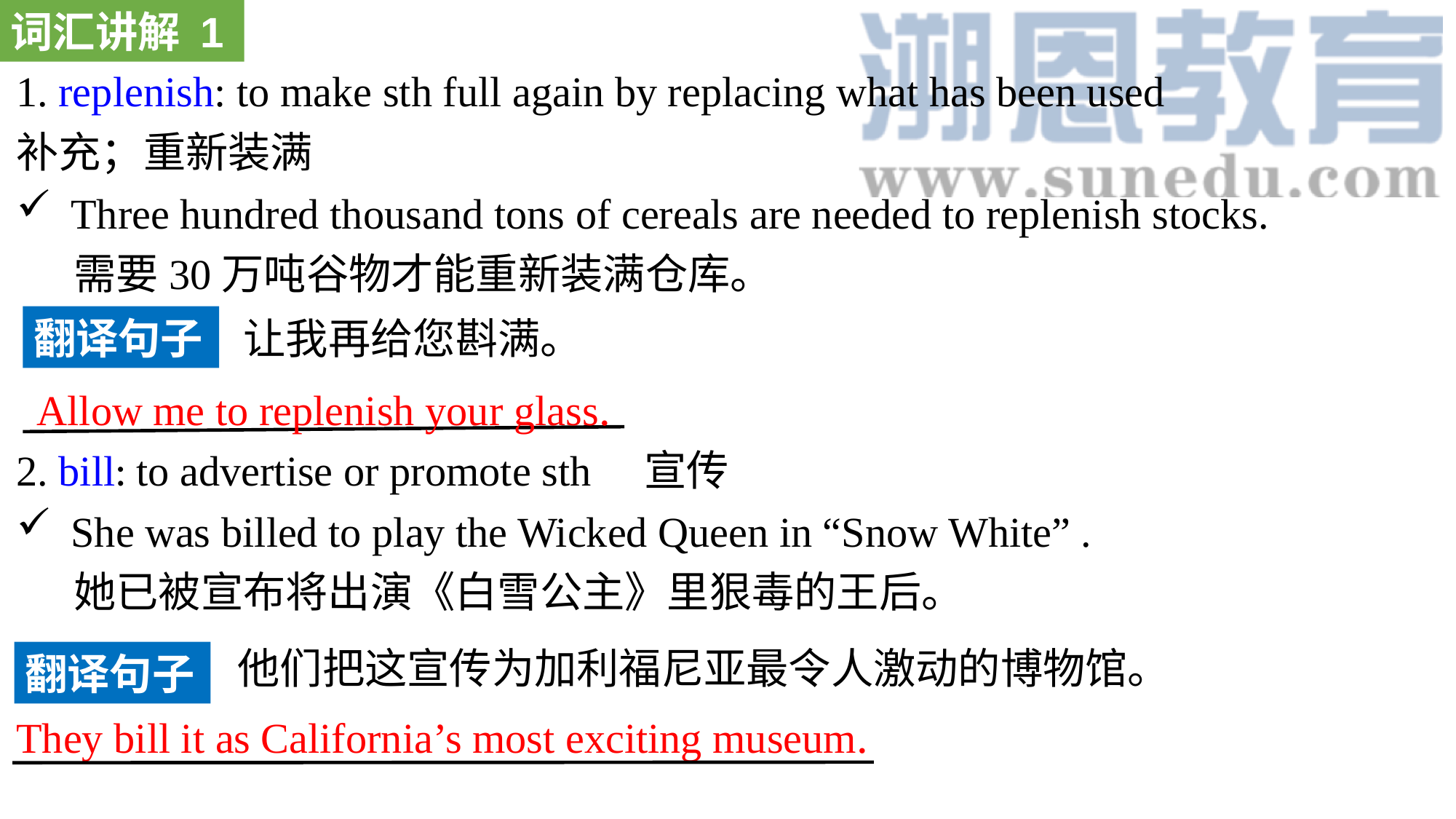

词汇讲解 1
1. replenish: to make sth full again by replacing what has been used
补充；重新装满
Three hundred thousand tons of cereals are needed to replenish stocks.
     需要30万吨谷物才能重新装满仓库。

2. bill: to advertise or promote sth    宣传
She was billed to play the Wicked Queen in “Snow White” .
     她已被宣布将出演《白雪公主》里狠毒的王后。
翻译句子
让我再给您斟满。
Allow me to replenish your glass.
他们把这宣传为加利福尼亚最令人激动的博物馆。
翻译句子
They bill it as California’s most exciting museum.